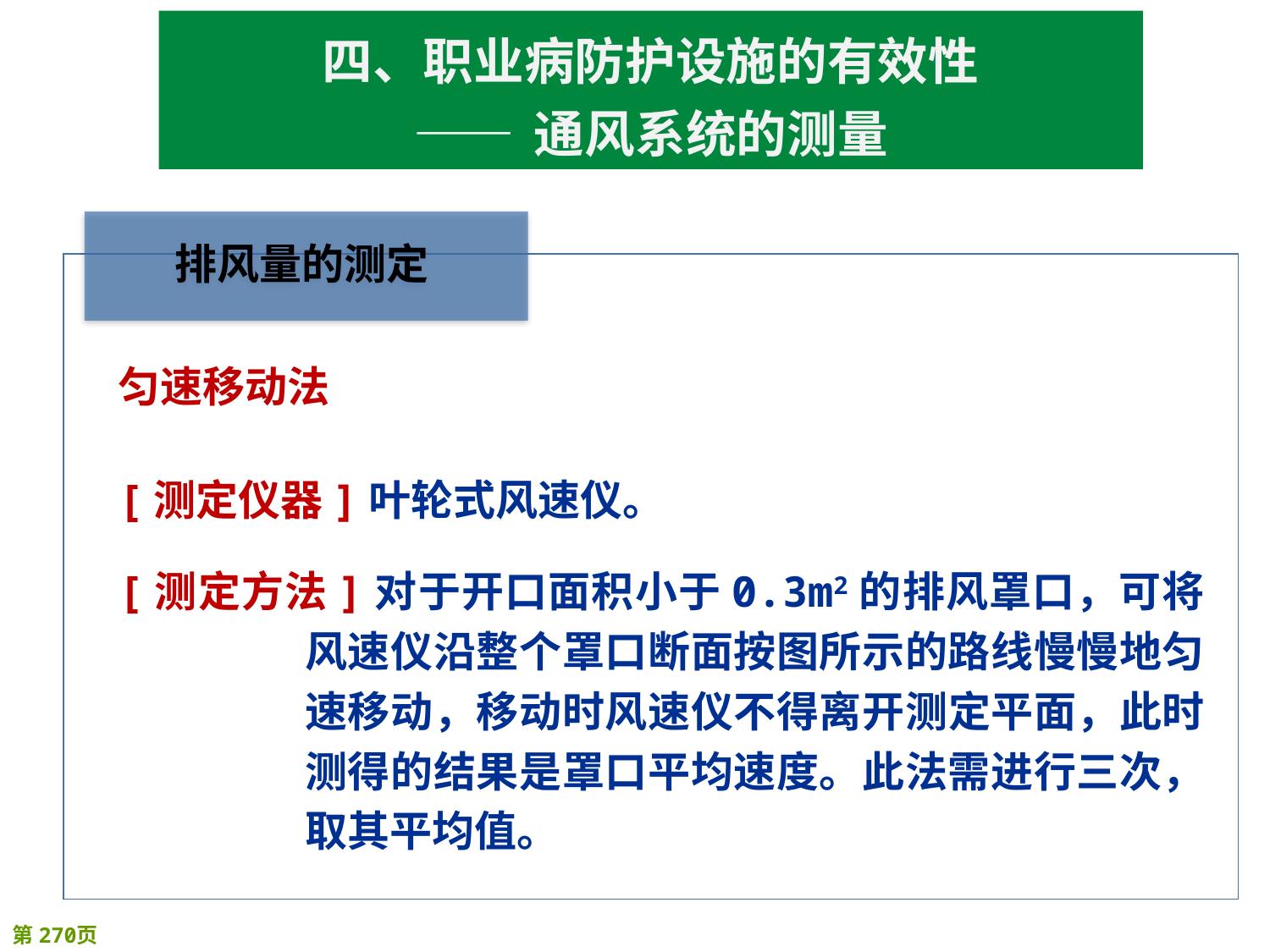

四、职业病防护设施的有效性
—— 通风系统的测量
排风量的测定

匀速移动法

[测定仪器]叶轮式风速仪。
[测定方法]对于开口面积小于0.3m2的排风罩口，可将风速仪沿整个罩口断面按图所示的路线慢慢地匀速移动，移动时风速仪不得离开测定平面，此时测得的结果是罩口平均速度。此法需进行三次，取其平均值。